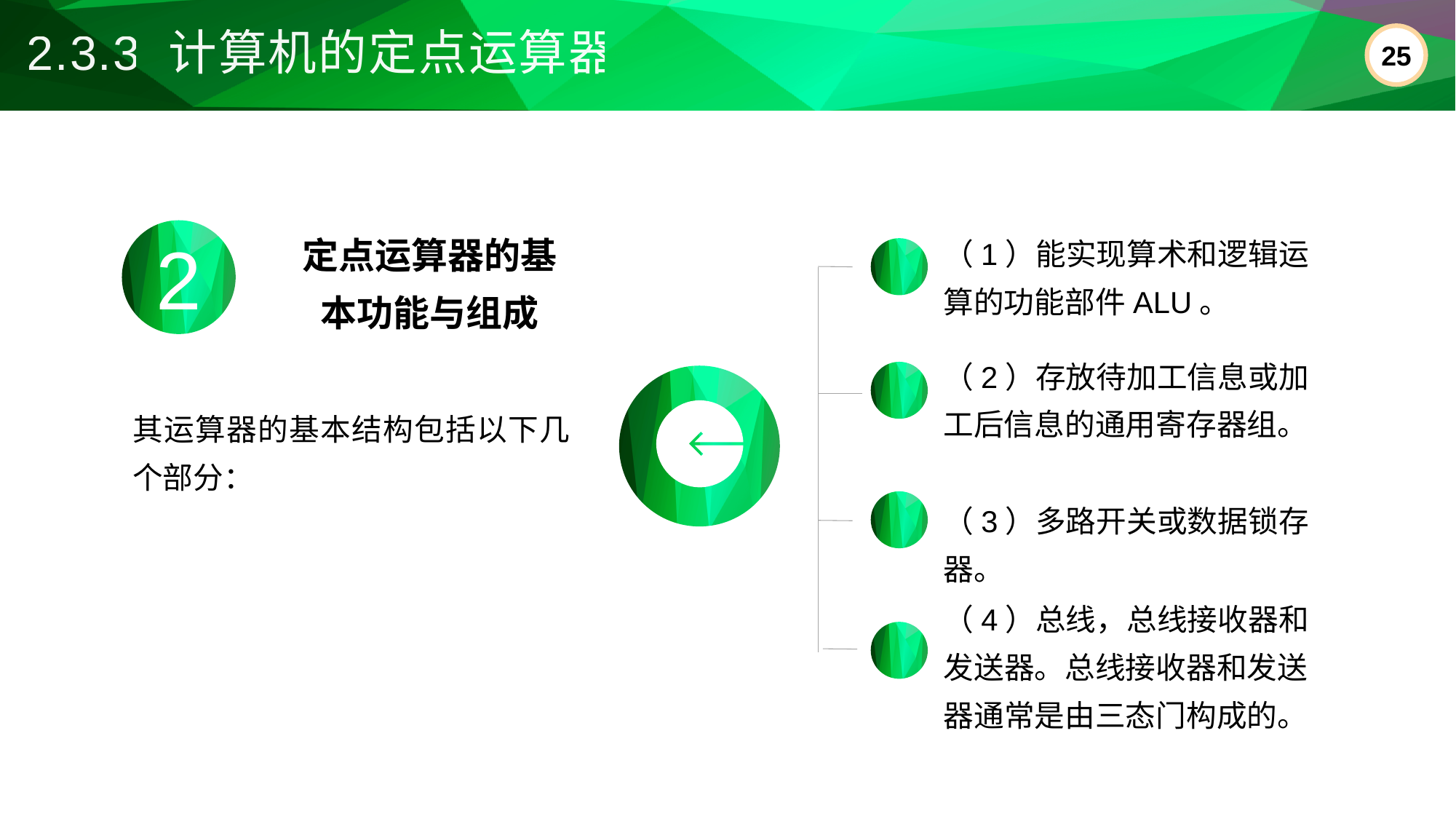

2.3.3 计算机的定点运算器
定点运算器的基本功能与组成
（1）能实现算术和逻辑运算的功能部件ALU。
2

（2）存放待加工信息或加工后信息的通用寄存器组。

其运算器的基本结构包括以下几个部分：

（3）多路开关或数据锁存器。

（4）总线，总线接收器和发送器。总线接收器和发送器通常是由三态门构成的。